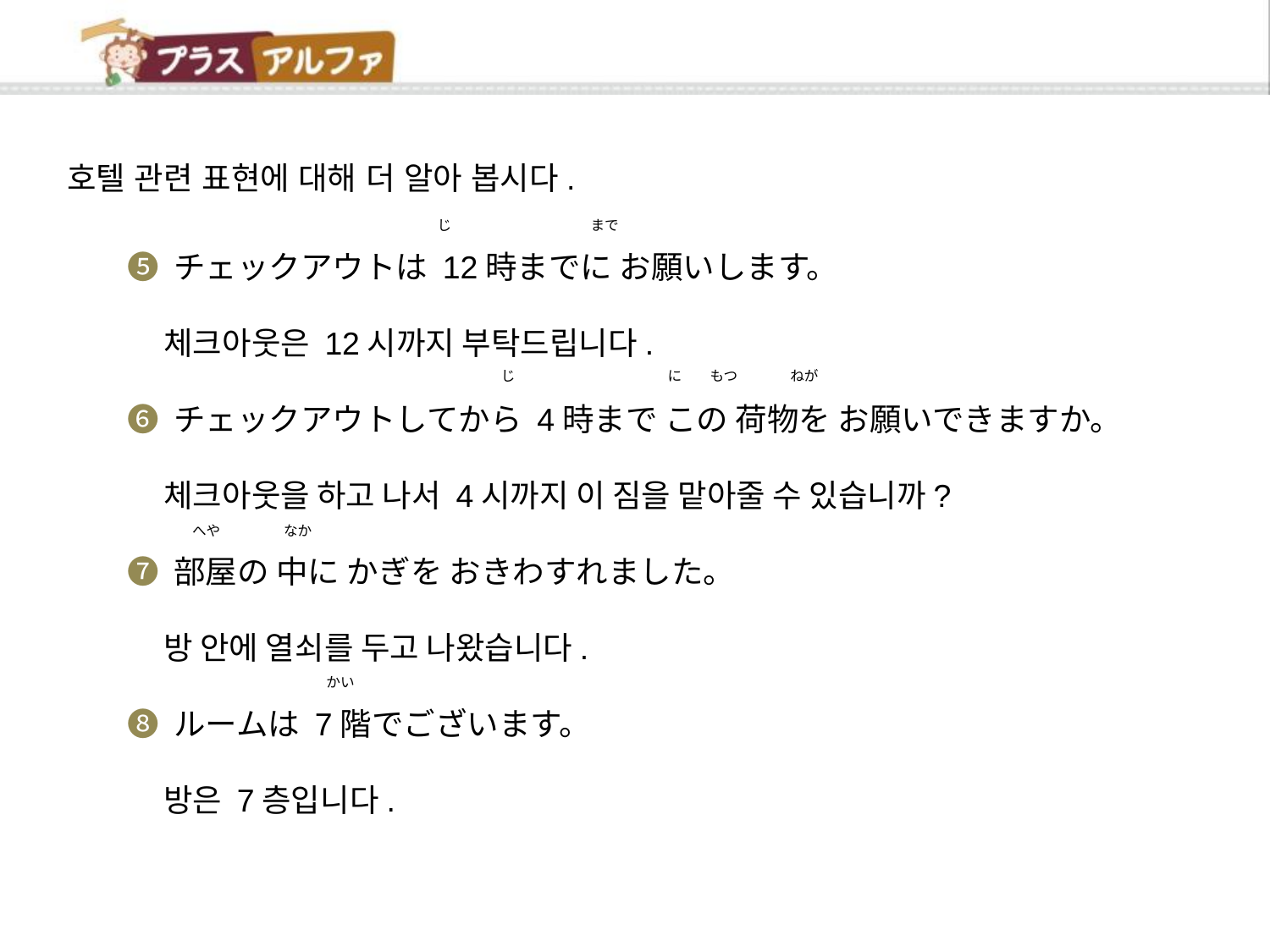

호텔 관련 표현에 대해 더 알아 봅시다.
➎ チェックアウトは 12時までに お願いします。
    체크아웃은 12시까지 부탁드립니다.
➏ チェックアウトしてから 4時まで この 荷物を お願いできますか。
    체크아웃을 하고 나서 4시까지 이 짐을 맡아줄 수 있습니까?
➐ 部屋の 中に かぎを おきわすれました。
    방 안에 열쇠를 두고 나왔습니다.
➑ ルームは 7階でございます。
    방은 7층입니다.
じ
まで
じ
に　　もつ
ねが
へや
なか
かい